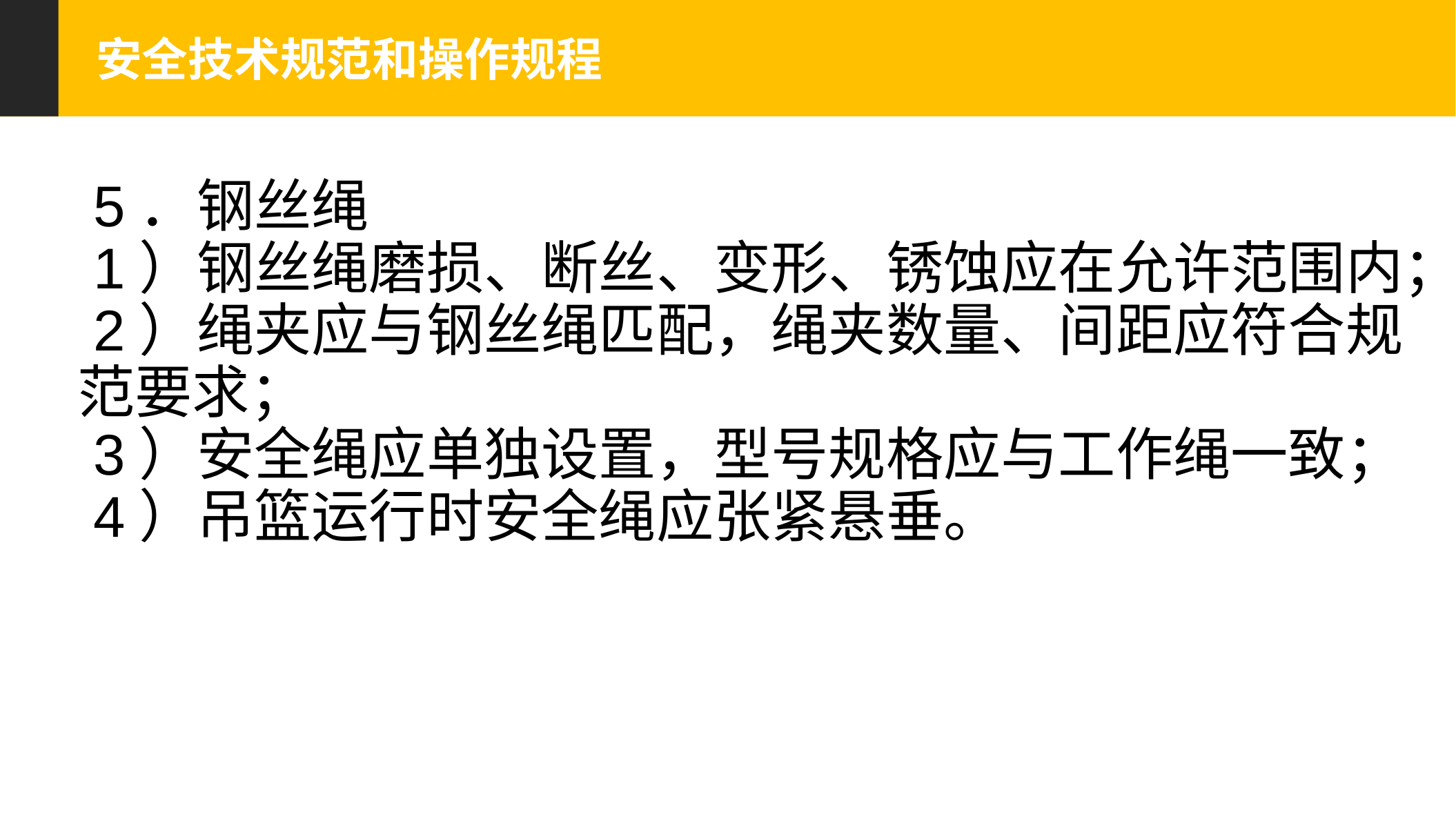

安全技术规范和操作规程
 5．钢丝绳
 1）钢丝绳磨损、断丝、变形、锈蚀应在允许范围内；
 2）绳夹应与钢丝绳匹配，绳夹数量、间距应符合规范要求；
 3）安全绳应单独设置，型号规格应与工作绳一致；
 4）吊篮运行时安全绳应张紧悬垂。